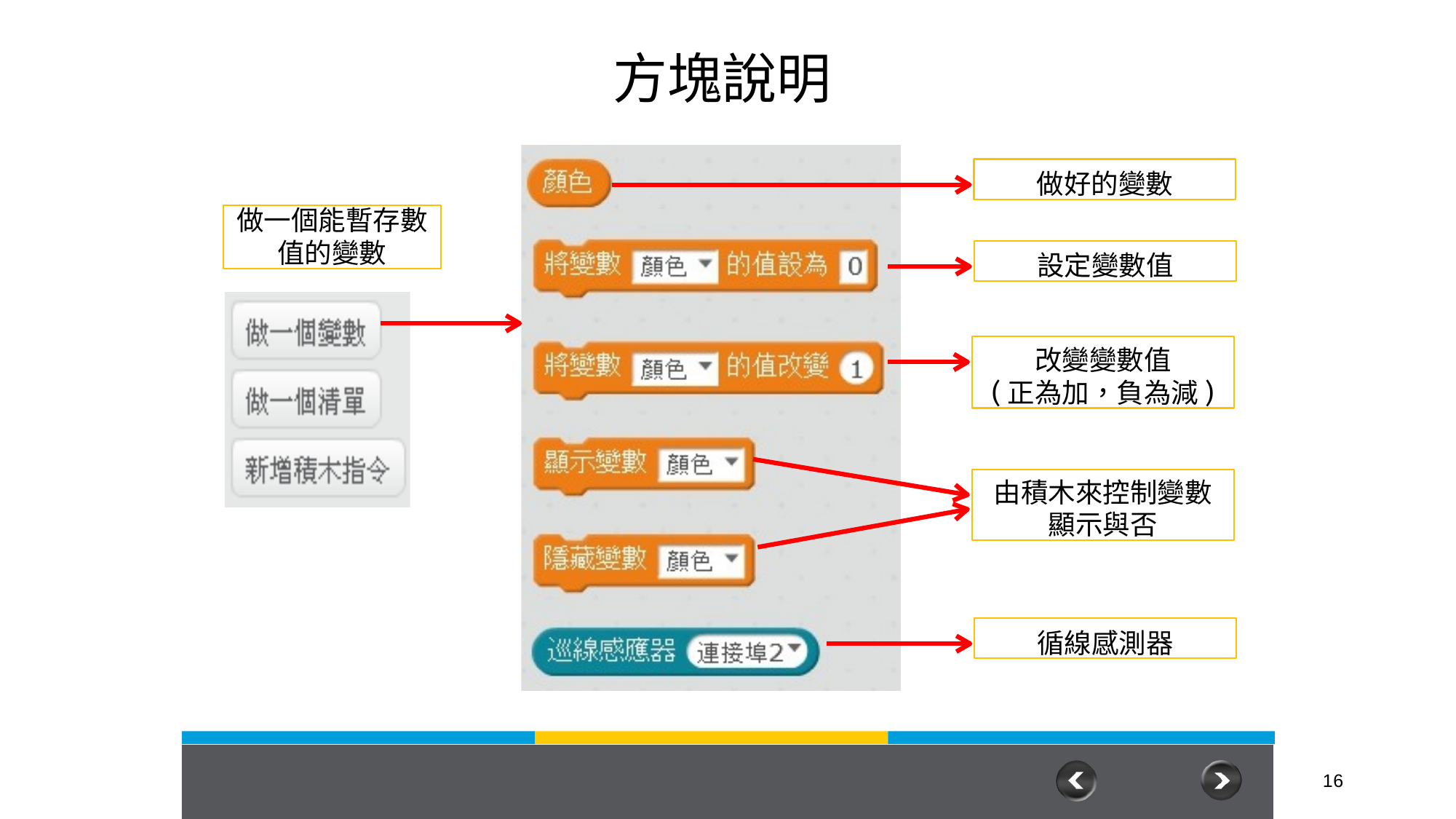

# 方塊說明

做好的變數

做一個能暫存數
值的變數
設定變數值

改變變數值
(正為加，負為減)

由積木來控制變數 顯示與否

循線感測器

16